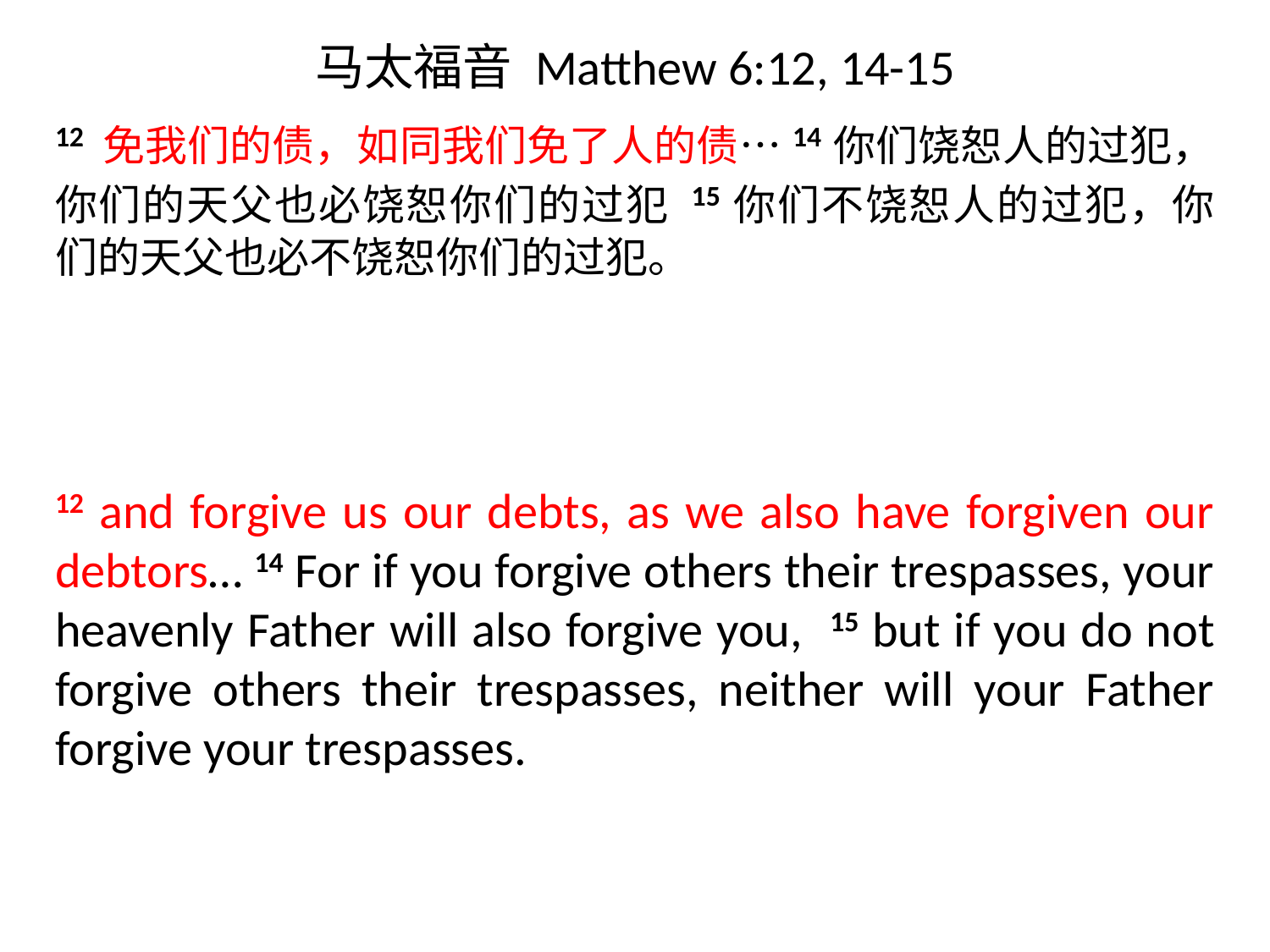

# 马太福音 Matthew 6:12, 14-15
12 免我们的债，如同我们免了人的债…14你们饶恕人的过犯，你们的天父也必饶恕你们的过犯 15你们不饶恕人的过犯，你们的天父也必不饶恕你们的过犯。

12 and forgive us our debts, as we also have forgiven our debtors… 14 For if you forgive others their trespasses, your heavenly Father will also forgive you,  15 but if you do not forgive others their trespasses, neither will your Father forgive your trespasses.